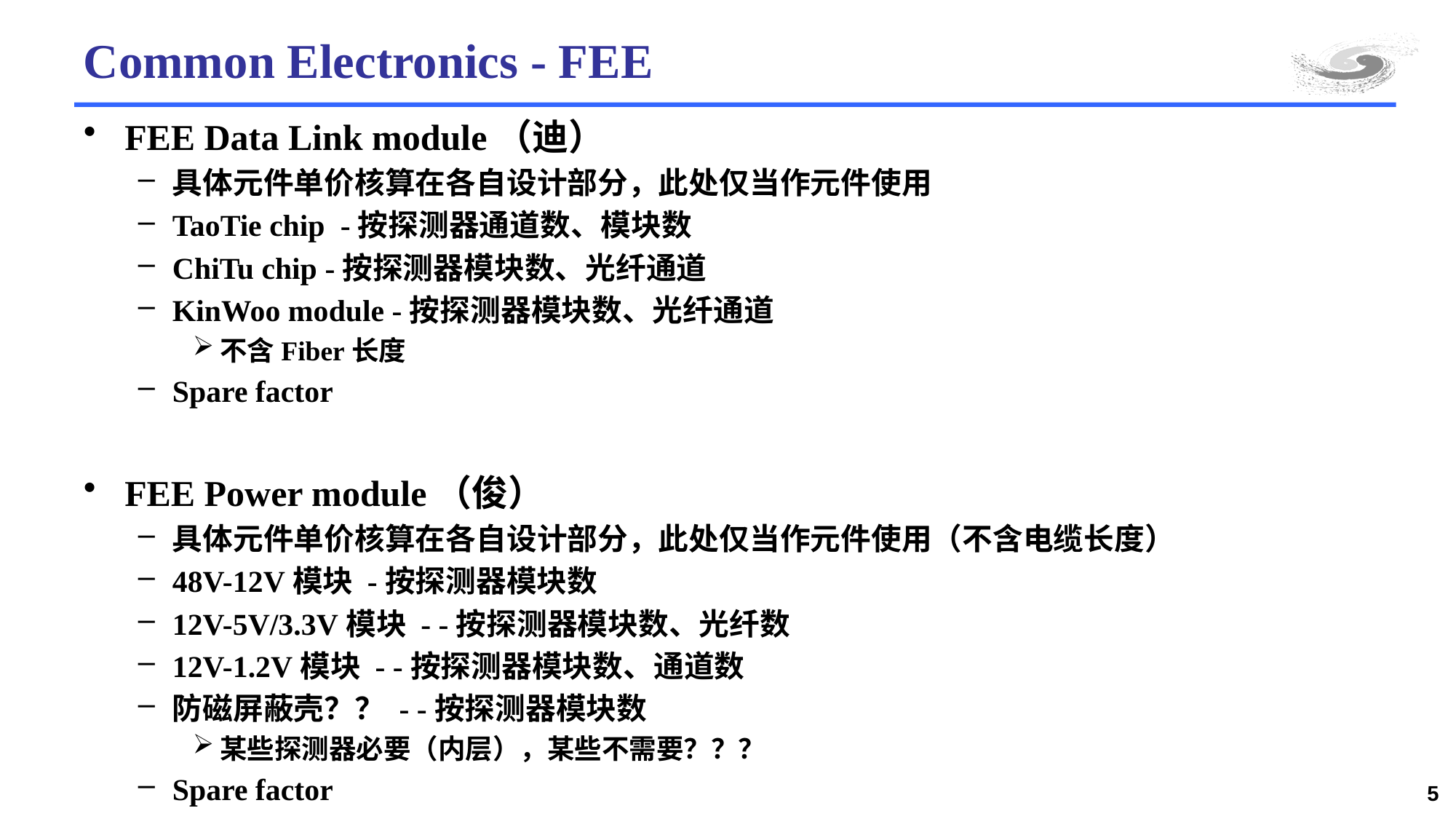

# Common Electronics - FEE
FEE Data Link module（迪）
具体元件单价核算在各自设计部分，此处仅当作元件使用
TaoTie chip  -按探测器通道数、模块数
ChiTu chip -按探测器模块数、光纤通道
KinWoo module -按探测器模块数、光纤通道
不含Fiber长度
Spare factor

FEE Power module（俊）
具体元件单价核算在各自设计部分，此处仅当作元件使用（不含电缆长度）
48V-12V模块 -按探测器模块数
12V-5V/3.3V模块 - -按探测器模块数、光纤数
12V-1.2V模块 - -按探测器模块数、通道数
防磁屏蔽壳？？ - -按探测器模块数
某些探测器必要（内层），某些不需要？？？
Spare factor

5